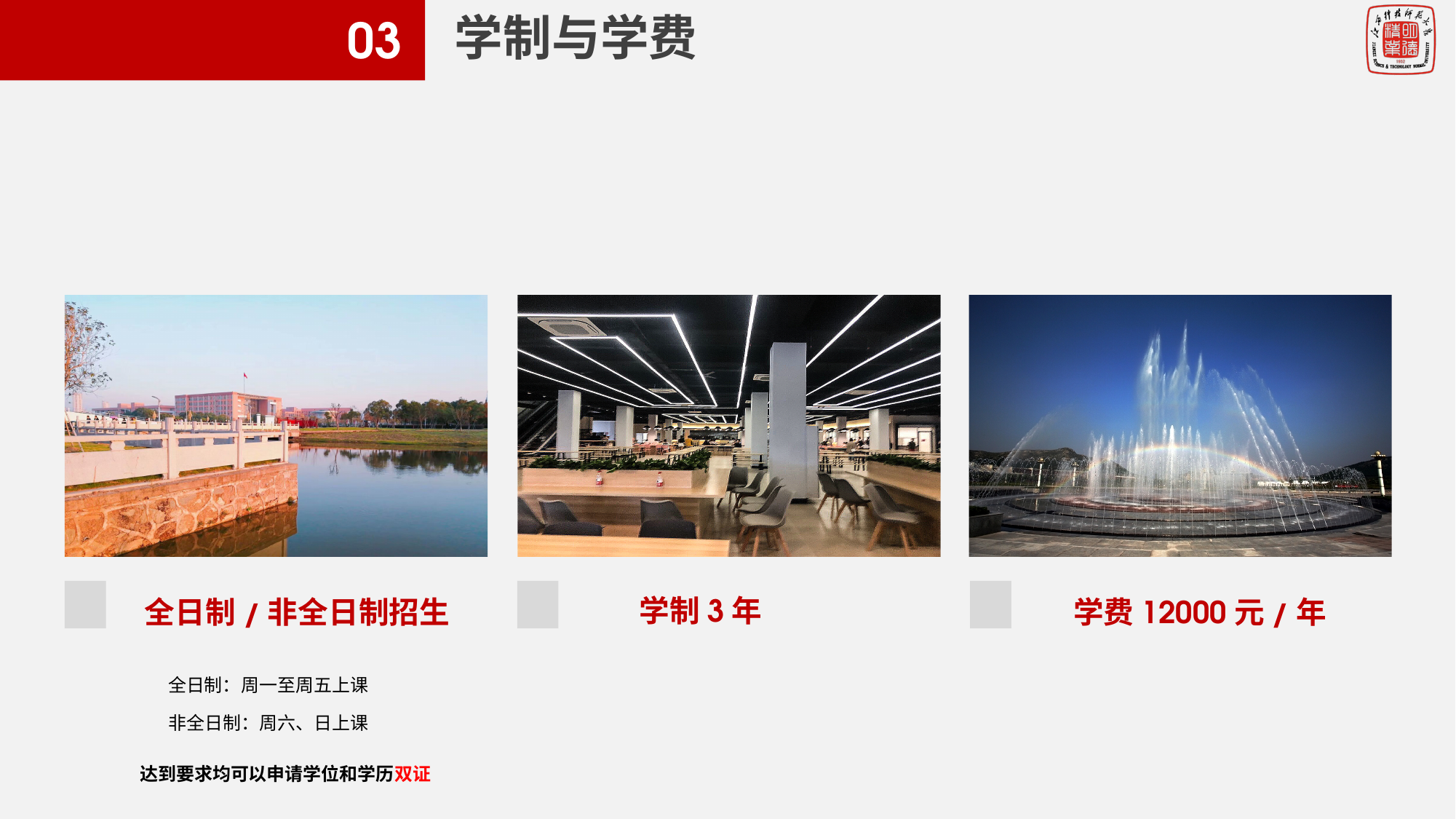

学制与学费
03

  学制3年
学费12000元/年
全日制/非全日制招生

全日制：周一至周五上课
非全日制：周六、日上课
达到要求均可以申请学位和学历双证